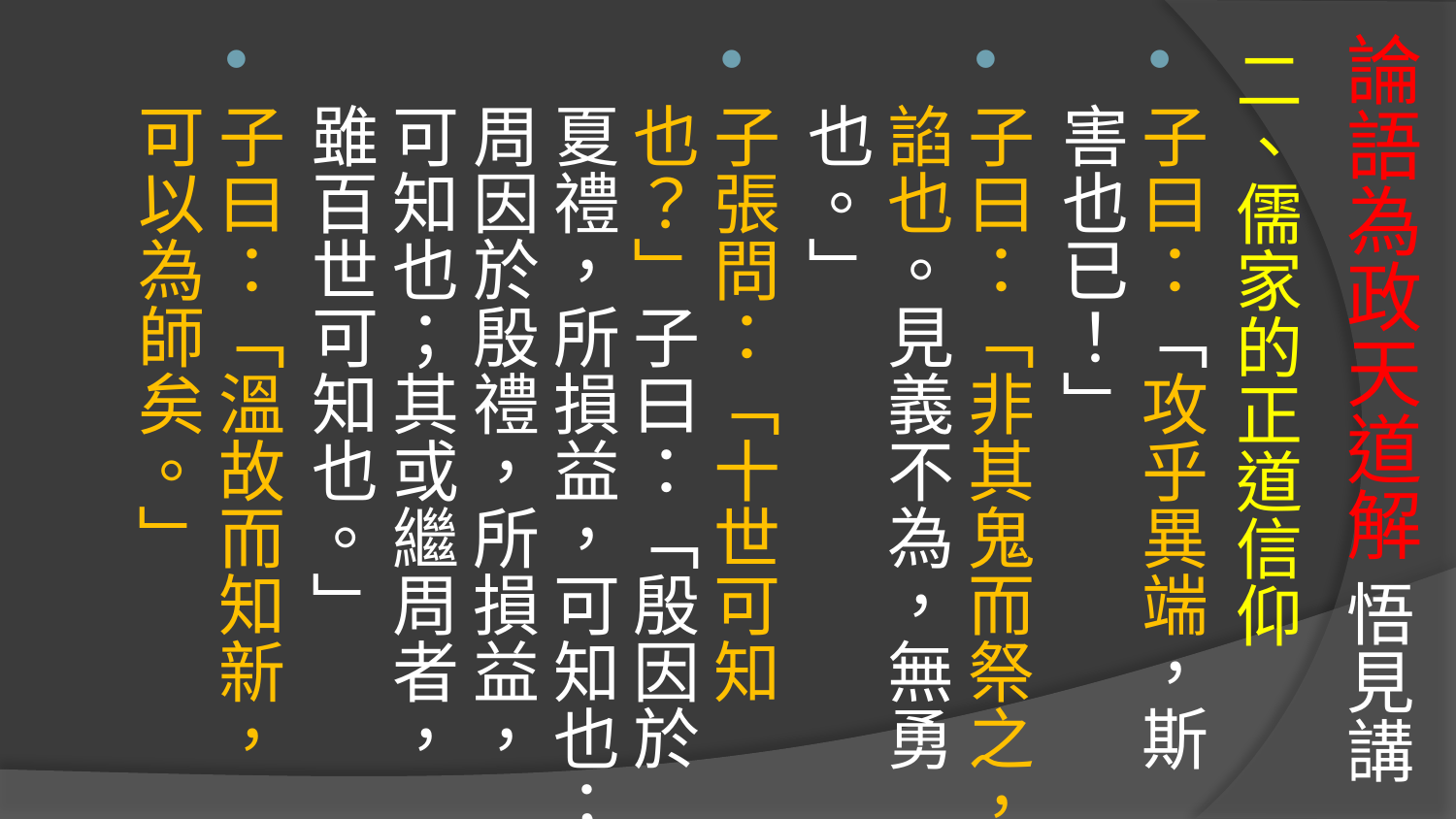

# 論語為政天道解 悟見講
二、儒家的正道信仰
子曰：「攻乎異端，斯害也已！」
子曰：「非其鬼而祭之，諂也。見義不為，無勇也。」
子張問：「十世可知也？」子曰：「殷因於夏禮，所損益，可知也；周因於殷禮，所損益，可知也；其或繼周者，雖百世可知也。」
子曰：「溫故而知新，可以為師矣。」